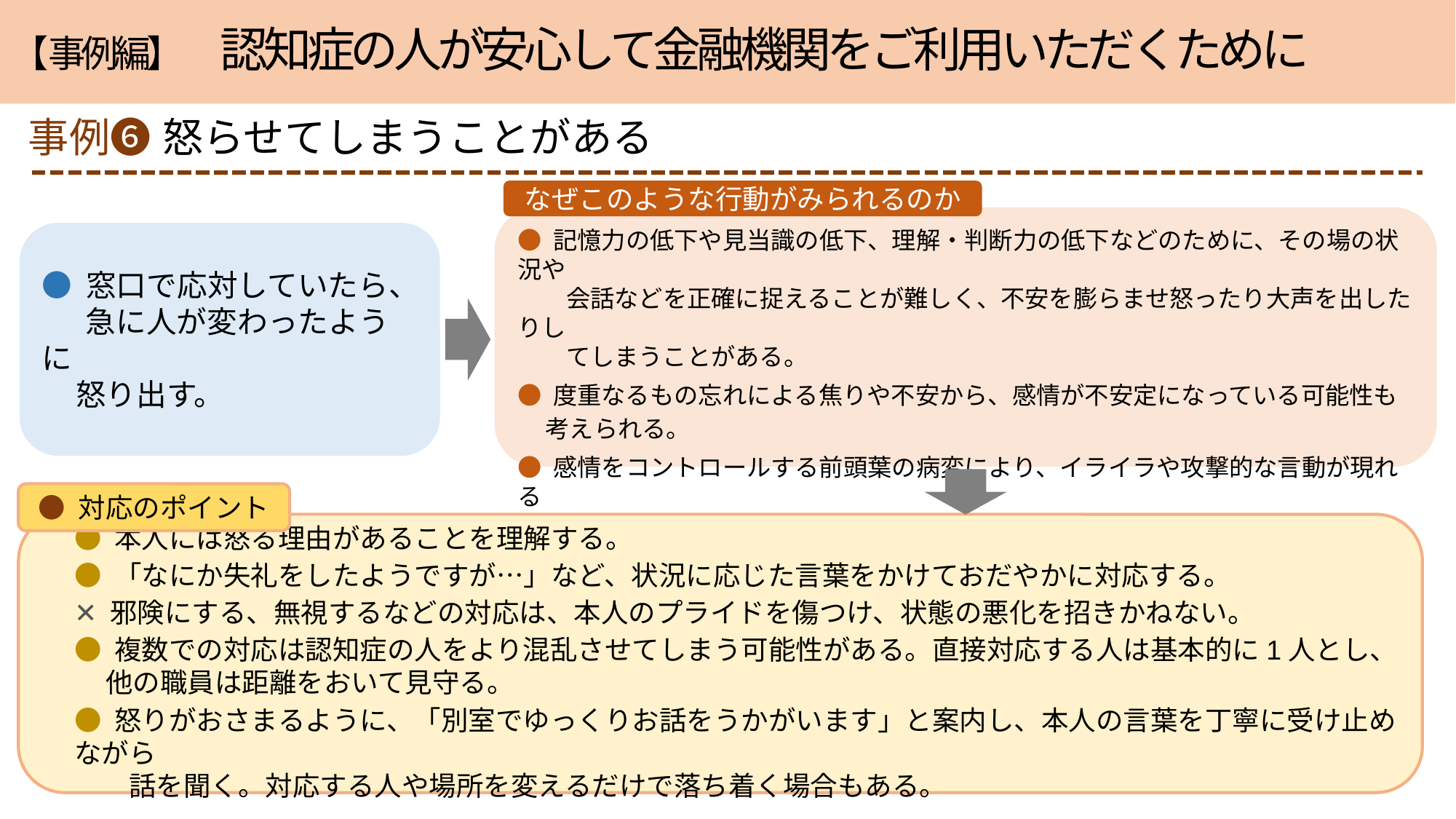

# 【事例編】　 認知症の人が安心して金融機関をご利用いただくために
事例❻
怒らせてしまうことがある
なぜこのような行動がみられるのか
● 記憶力の低下や見当識の低下、理解・判断力の低下などのために、その場の状況や
　　会話などを正確に捉えることが難しく、不安を膨らませ怒ったり大声を出したりし
　　てしまうことがある。

● 度重なるもの忘れによる焦りや不安から、感情が不安定になっている可能性も
    考えられる。

● 感情をコントロールする前頭葉の病変により、イライラや攻撃的な言動が現れる
    場合もある。
● 窓口で応対していたら、
　  急に人が変わったように
    怒り出す。

● 対応のポイント

● 本人には怒る理由があることを理解する。
● 「なにか失礼をしたようですが…」など、状況に応じた言葉をかけておだやかに対応する。
✕ 邪険にする、無視するなどの対応は、本人のプライドを傷つけ、状態の悪化を招きかねない。
● 複数での対応は認知症の人をより混乱させてしまう可能性がある。直接対応する人は基本的に1人とし、
    他の職員は距離をおいて見守る。
● 怒りがおさまるように、「別室でゆっくりお話をうかがいます」と案内し、本人の言葉を丁寧に受け止めながら
　　話を聞く。対応する人や場所を変えるだけで落ち着く場合もある。